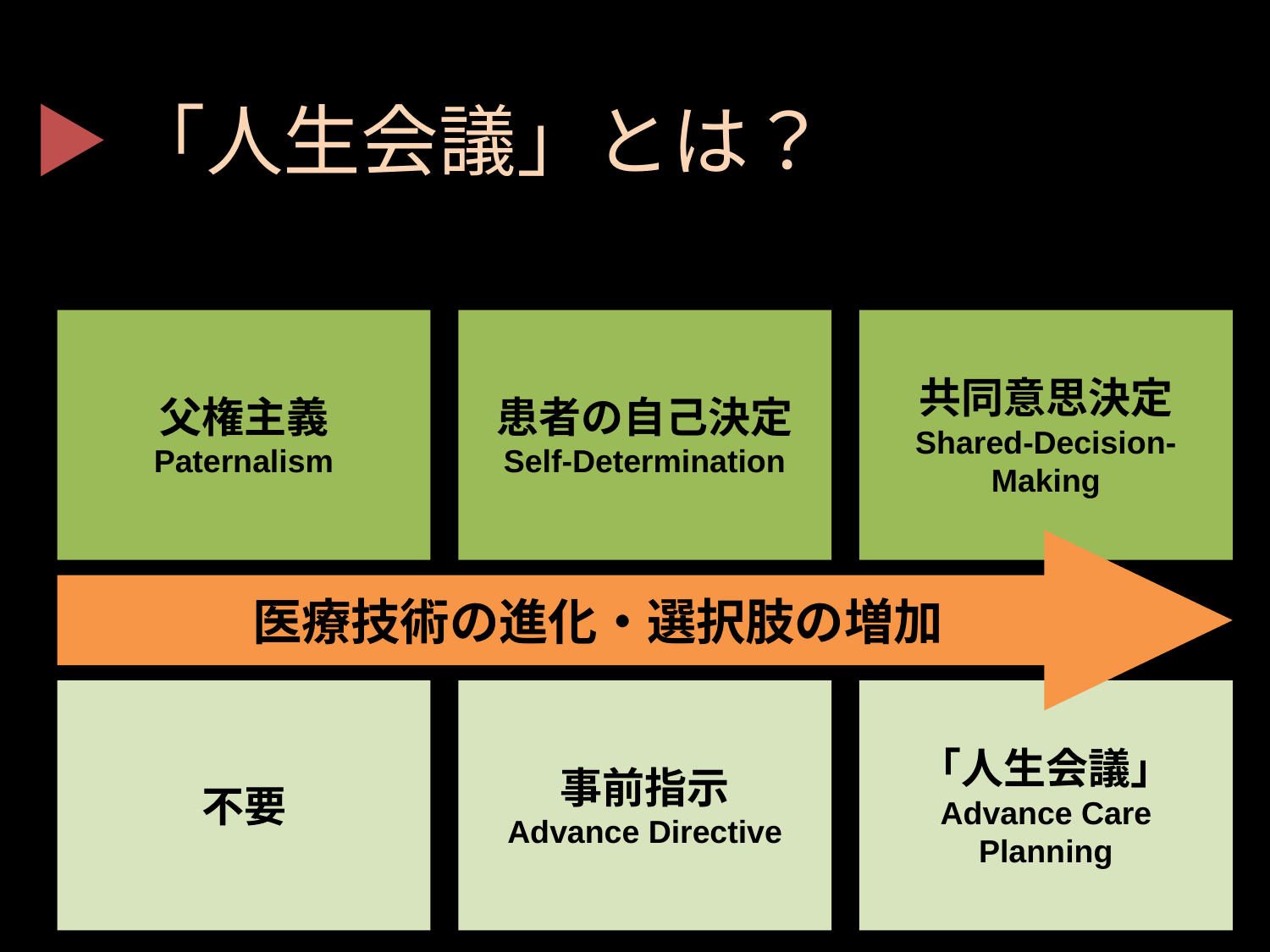

▶「人生会議」とは？
父権主義
Paternalism
患者の自己決定
Self-Determination
共同意思決定
Shared-Decision-Making
医療技術の進化・選択肢の増加
不要
事前指示
Advance Directive
「人生会議」
Advance Care Planning